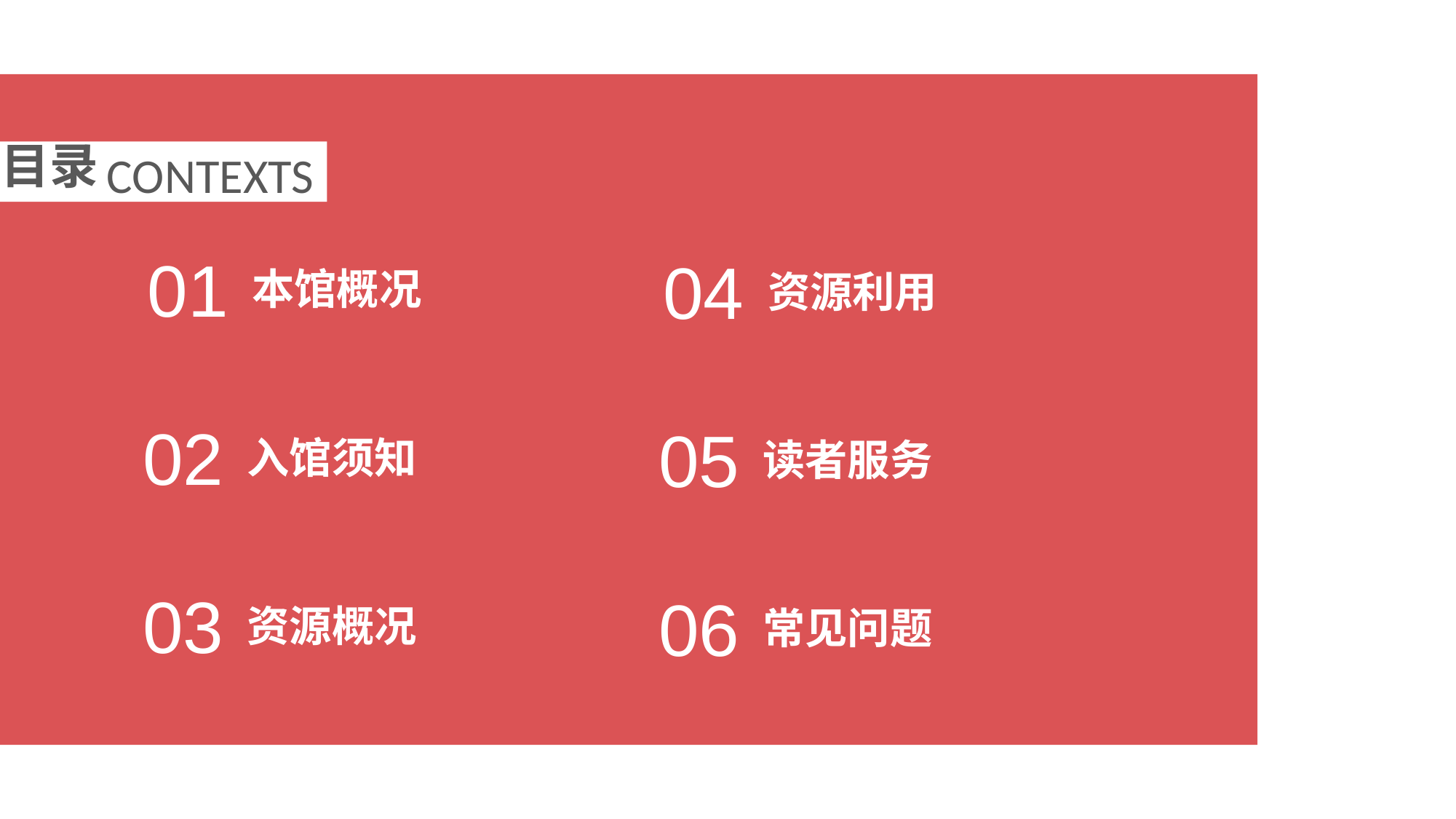

目录
CONTEXTS

01
04
本馆概况
资源利用
02
05
入馆须知
读者服务
03
06
资源概况
常见问题